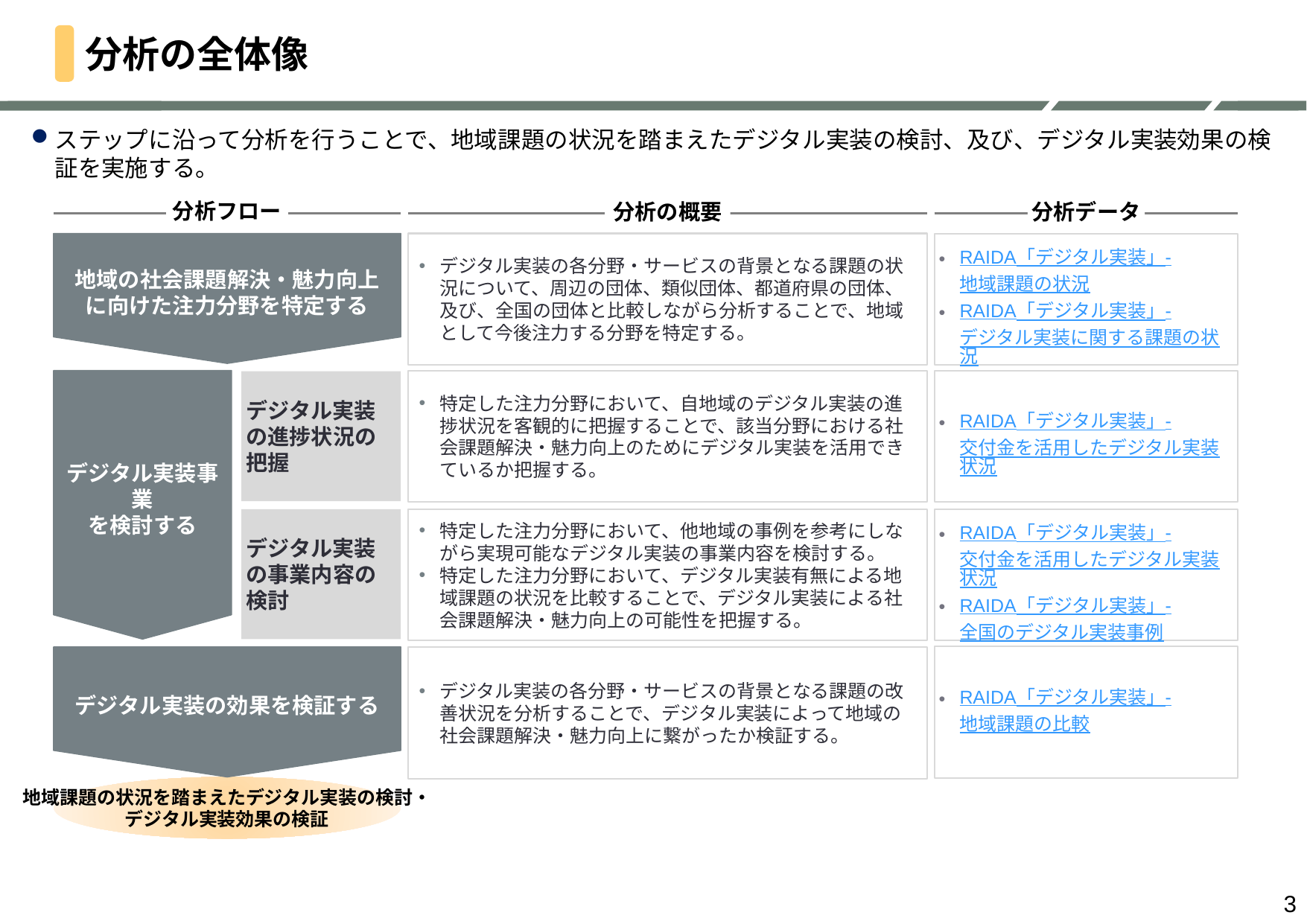

# 分析の全体像
ステップに沿って分析を行うことで、地域課題の状況を踏まえたデジタル実装の検討、及び、デジタル実装効果の検証を実施する。
地域の社会課題解決・魅力向上
に向けた注力分野を特定する
分析フロー
分析データ
分析の概要
デジタル実装の各分野・サービスの背景となる課題の状況について、周辺の団体、類似団体、都道府県の団体、及び、全国の団体と比較しながら分析することで、地域として今後注力する分野を特定する。
RAIDA「デジタル実装」-地域課題の状況
RAIDA「デジタル実装」-デジタル実装に関する課題の状況
デジタル実装の進捗状況の把握
特定した注力分野において、自地域のデジタル実装の進捗状況を客観的に把握することで、該当分野における社会課題解決・魅力向上のためにデジタル実装を活用できているか把握する。
RAIDA「デジタル実装」-交付金を活用したデジタル実装状況
デジタル実装事業
を検討する
デジタル実装の事業内容の検討
特定した注力分野において、他地域の事例を参考にしながら実現可能なデジタル実装の事業内容を検討する。
特定した注力分野において、デジタル実装有無による地域課題の状況を比較することで、デジタル実装による社会課題解決・魅力向上の可能性を把握する。
RAIDA「デジタル実装」-交付金を活用したデジタル実装状況
RAIDA「デジタル実装」-全国のデジタル実装事例
デジタル実装の効果を検証する
RAIDA「デジタル実装」-地域課題の比較
デジタル実装の各分野・サービスの背景となる課題の改善状況を分析することで、デジタル実装によって地域の社会課題解決・魅力向上に繋がったか検証する。
地域課題の状況を踏まえたデジタル実装の検討・
デジタル実装効果の検証
3